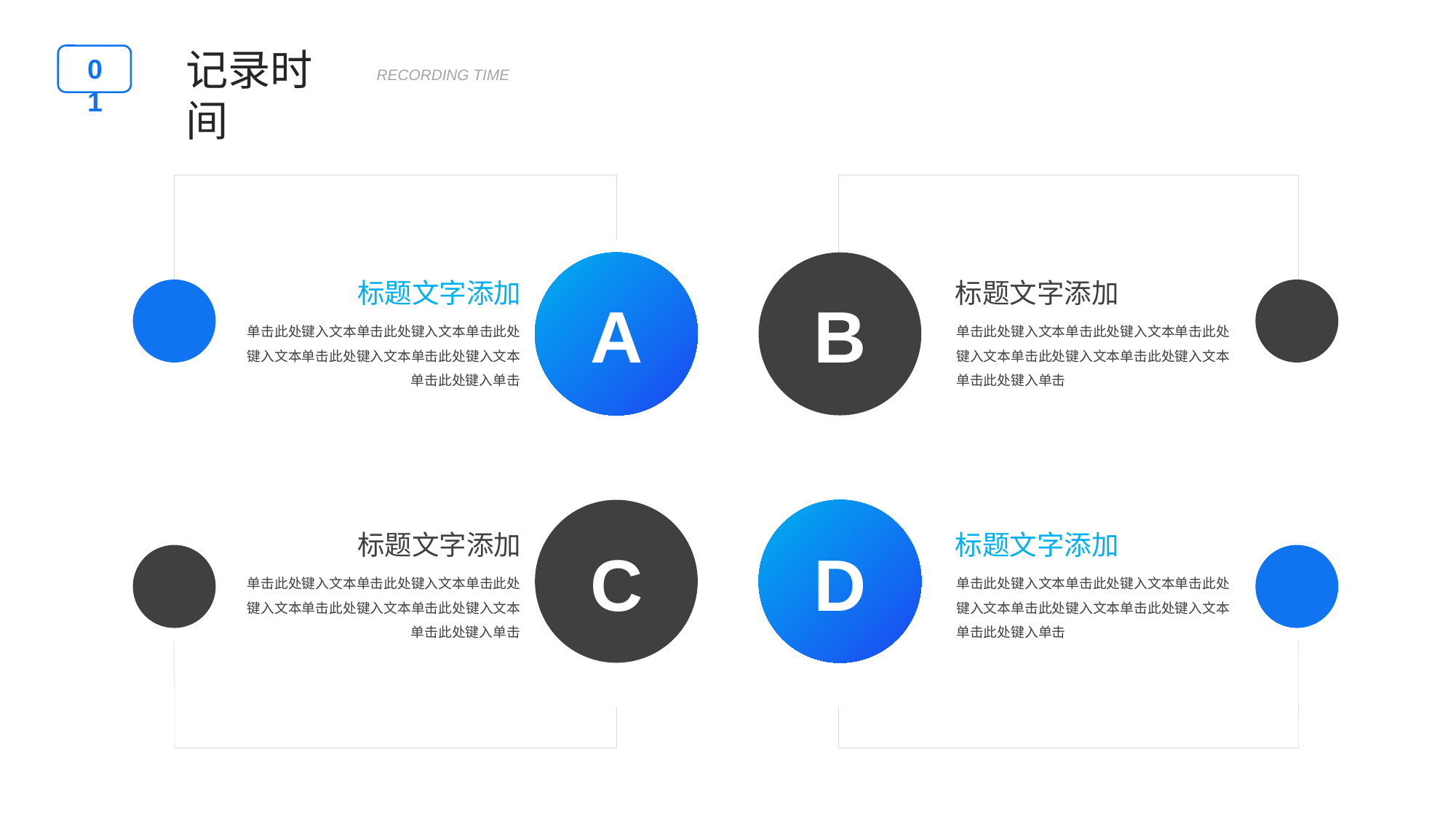

BY YUSHEN
记录时间

01
RECORDING TIME

A
标题文字添加
单击此处键入文本单击此处键入文本单击此处键入文本单击此处键入文本单击此处键入文本单击此处键入单击

B
标题文字添加
单击此处键入文本单击此处键入文本单击此处键入文本单击此处键入文本单击此处键入文本单击此处键入单击

C
标题文字添加
单击此处键入文本单击此处键入文本单击此处键入文本单击此处键入文本单击此处键入文本单击此处键入单击

D
标题文字添加
单击此处键入文本单击此处键入文本单击此处键入文本单击此处键入文本单击此处键入文本单击此处键入单击